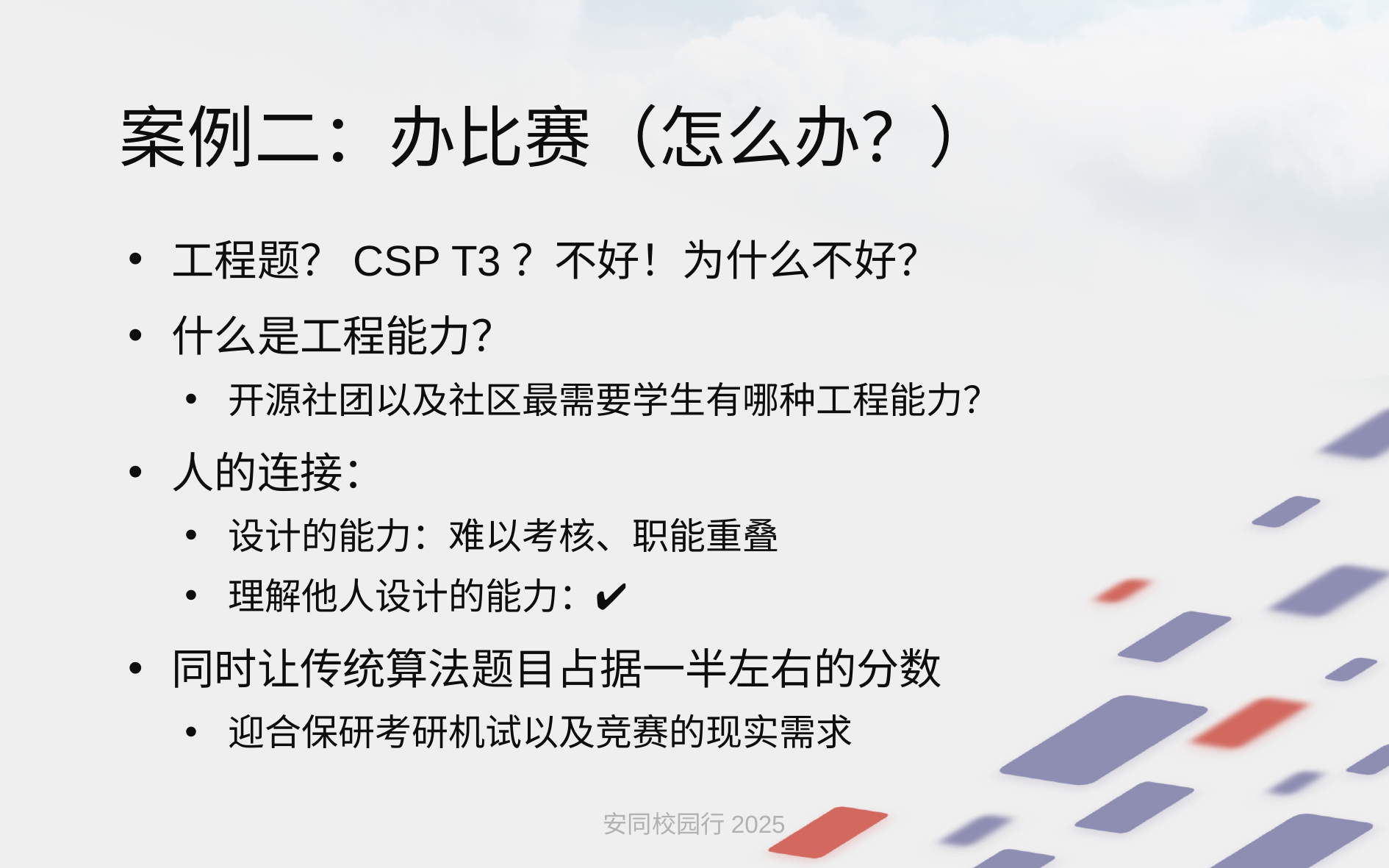

# 案例二：办比赛（怎么办？）
工程题？CSP T3？不好！为什么不好？
什么是工程能力？
开源社团以及社区最需要学生有哪种工程能力？
人的连接：
设计的能力：难以考核、职能重叠
理解他人设计的能力：✔
同时让传统算法题目占据一半左右的分数
迎合保研考研机试以及竞赛的现实需求
安同校园行2025